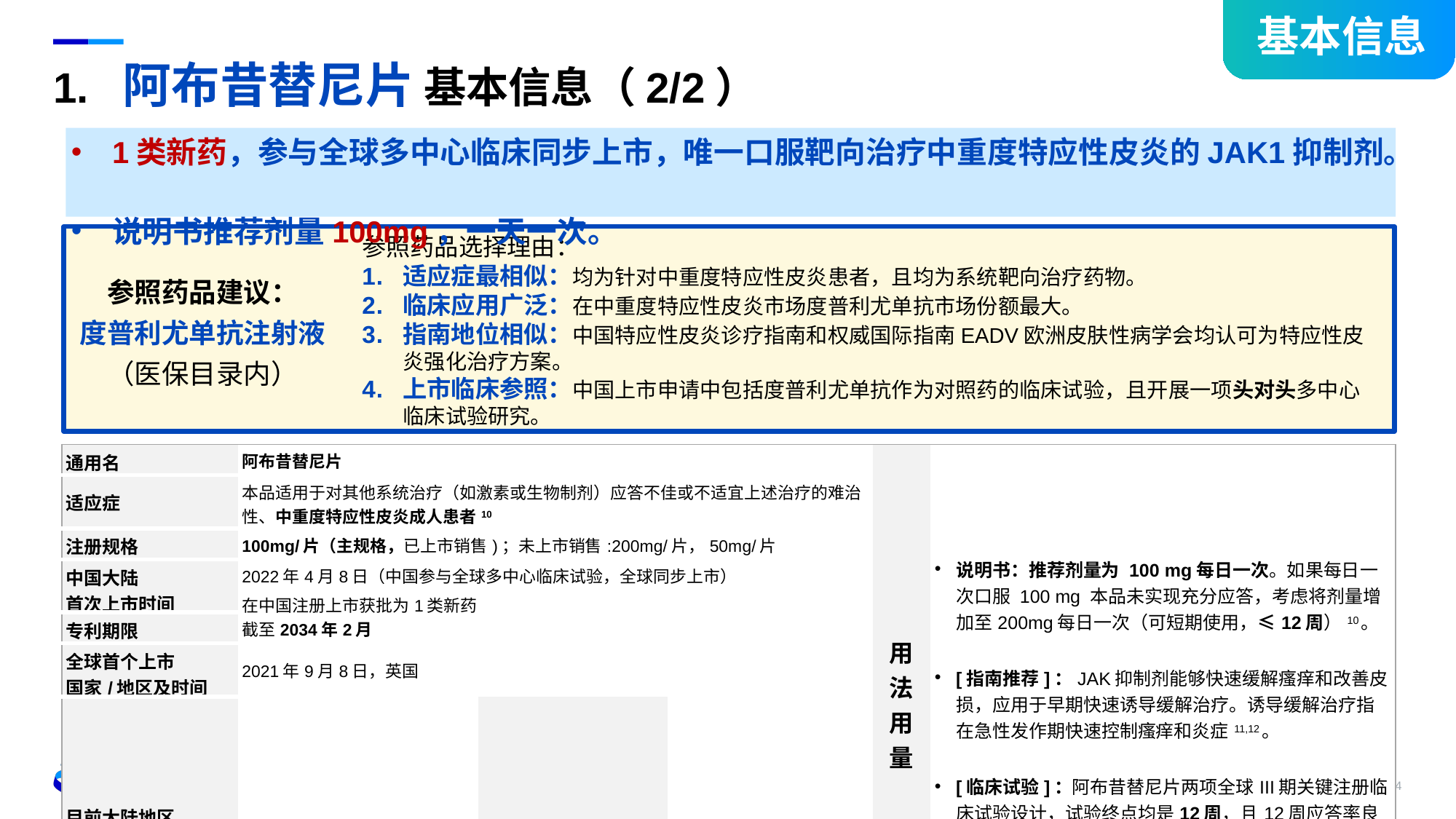

基本信息
# 1.  阿布昔替尼片 基本信息（2/2）
1类新药，参与全球多中心临床同步上市，唯一口服靶向治疗中重度特应性皮炎的JAK1抑制剂。
说明书推荐剂量100mg，一天一次。

参照药品选择理由：
适应症最相似：均为针对中重度特应性皮炎患者，且均为系统靶向治疗药物。
临床应用广泛：在中重度特应性皮炎市场度普利尤单抗市场份额最大。
指南地位相似：中国特应性皮炎诊疗指南和权威国际指南EADV欧洲皮肤性病学会均认可为特应性皮炎强化治疗方案。
上市临床参照：中国上市申请中包括度普利尤单抗作为对照药的临床试验，且开展一项头对头多中心临床试验研究。

参照药品建议：
度普利尤单抗注射液
（医保目录内）
| 通用名 | 阿布昔替尼片 |  |  | 用 法 用 量 | 说明书：推荐剂量为 100 mg每日一次。如果每日一次口服 100 mg 本品未实现充分应答，考虑将剂量增加至200mg每日一次（可短期使用，≤12周）10。 [指南推荐]：JAK抑制剂能够快速缓解瘙痒和改善皮损，应用于早期快速诱导缓解治疗。诱导缓解治疗指在急性发作期快速控制瘙痒和炎症11,12。 [临床试验]：阿布昔替尼片两项全球III期关键注册临床试验设计，试验终点均是12周，且12周应答率良好13。 |
| --- | --- | --- | --- | --- | --- |
| 适应症 | 本品适用于对其他系统治疗（如激素或生物制剂）应答不佳或不适宜上述治疗的难治性、中重度特应性皮炎成人患者10 |  |  |  |  |
| 注册规格 | 100mg/片（主规格，已上市销售)；未上市销售:200mg/片，50mg/片 |  |  |  |  |
| 中国大陆 首次上市时间 | 2022年4月8日（中国参与全球多中心临床试验，全球同步上市） 在中国注册上市获批为1类新药 |  |  |  |  |
| 专利期限 | 截至2034年2月 |  |  |  |  |
| 全球首个上市 国家/地区及时间 | 2021年9月8日，英国 |  |  |  |  |
| 目前大陆地区 同通用名上市情况 | 无 | 是否为OTC药品 | 否 |  |  |